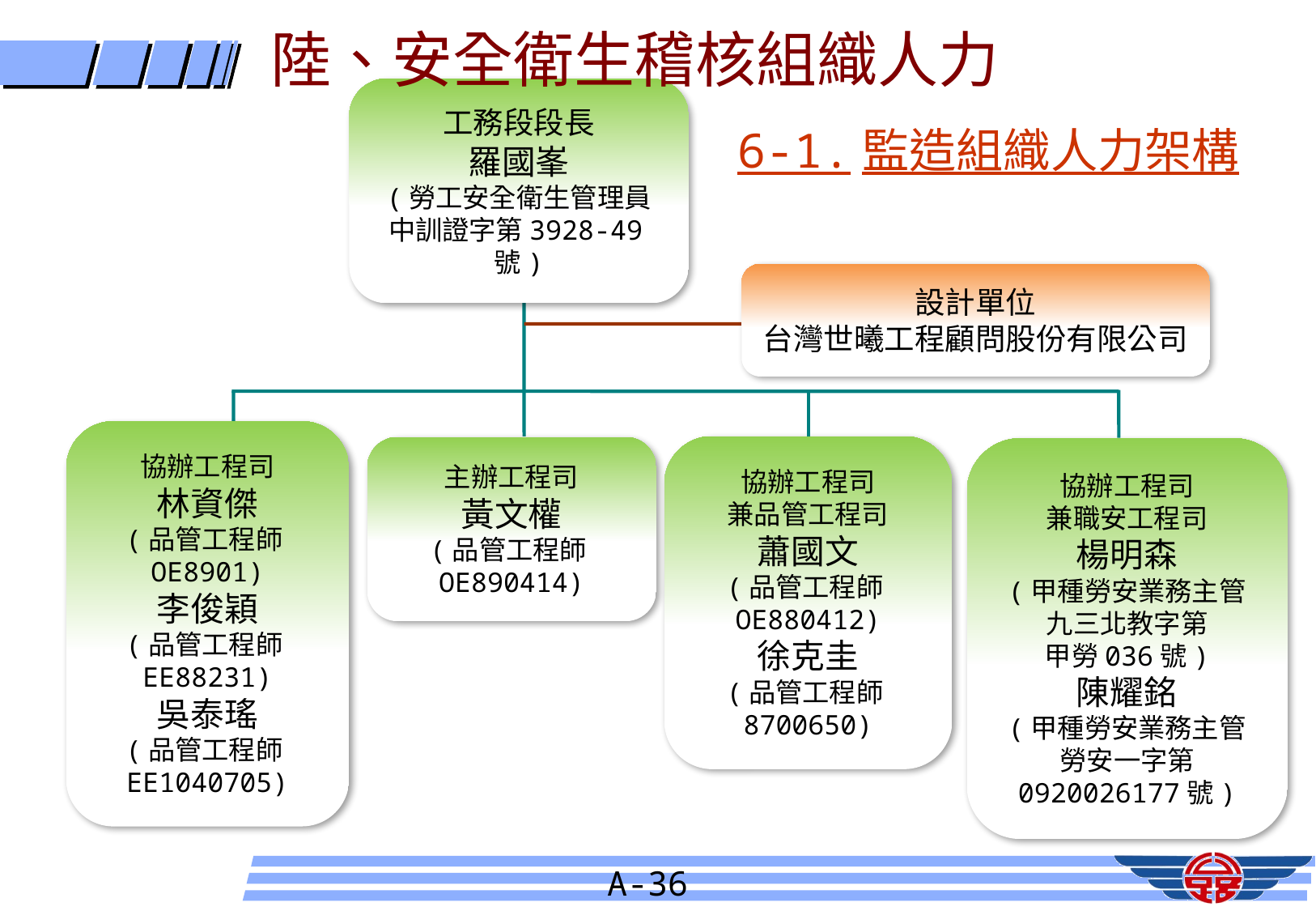

陸、安全衛生稽核組織人力
工務段段長
羅國峯
(勞工安全衛生管理員
中訓證字第3928-49號)
6-1.監造組織人力架構
設計單位
台灣世曦工程顧問股份有限公司

協辦工程司
兼品管工程司
蕭國文
(品管工程師OE880412)
徐克圭
(品管工程師8700650)
主辦工程司
黃文權
(品管工程師OE890414)
協辦工程司
林資傑
(品管工程師OE8901)
李俊穎
(品管工程師EE88231)
吳泰瑤
(品管工程師EE1040705)
協辦工程司
兼職安工程司
楊明森
(甲種勞安業務主管
九三北教字第
甲勞036號)
陳耀銘
(甲種勞安業務主管
勞安一字第
0920026177號)